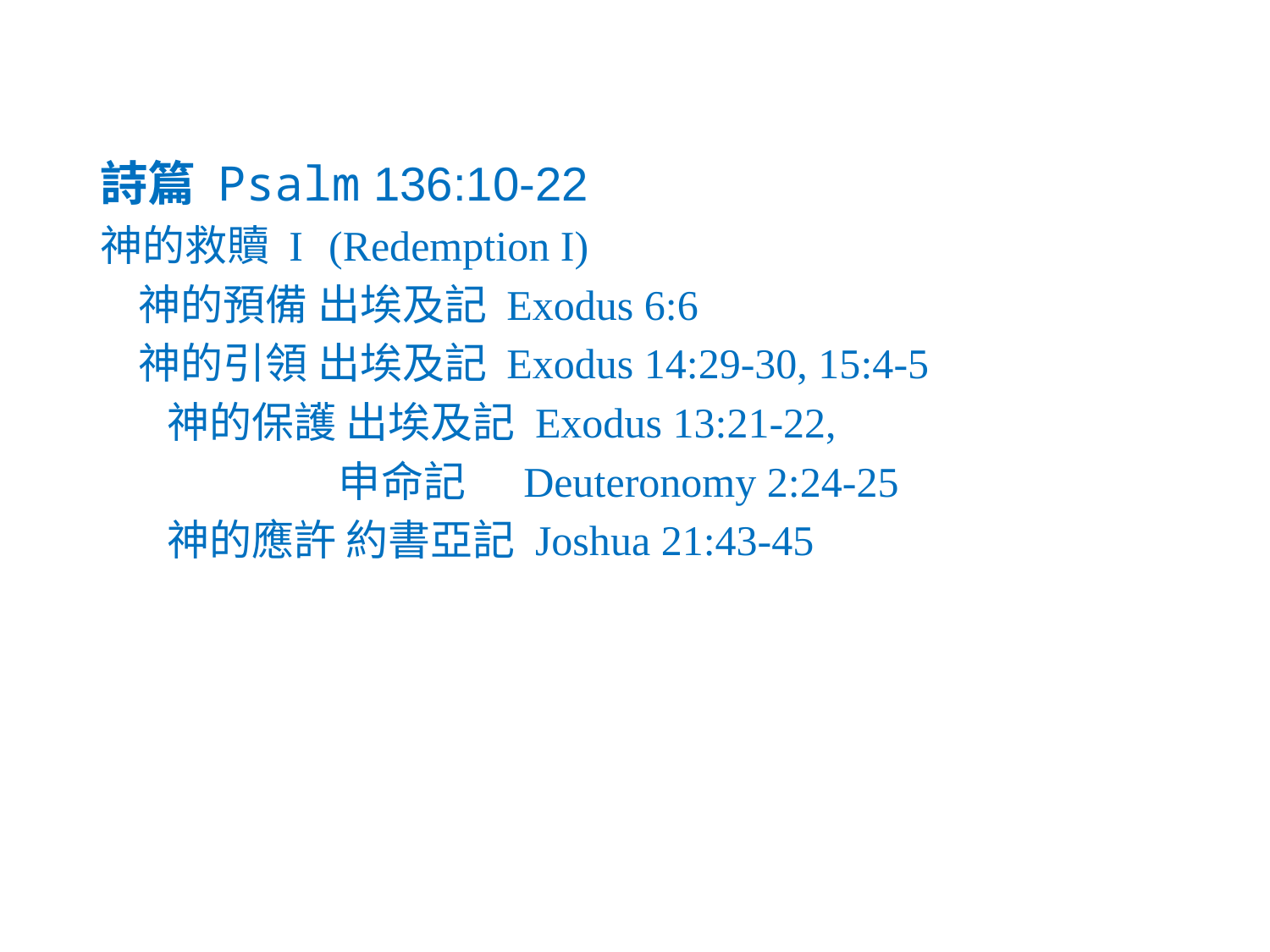

詩篇 Psalm 136:10-22
神的救贖 I (Redemption I)
   神的預備 出埃及記 Exodus 6:6
   神的引領 出埃及記 Exodus 14:29-30, 15:4-5
      神的保護 出埃及記 Exodus 13:21-22,
                        申命記     Deuteronomy 2:24-25
      神的應許 約書亞記 Joshua 21:43-45